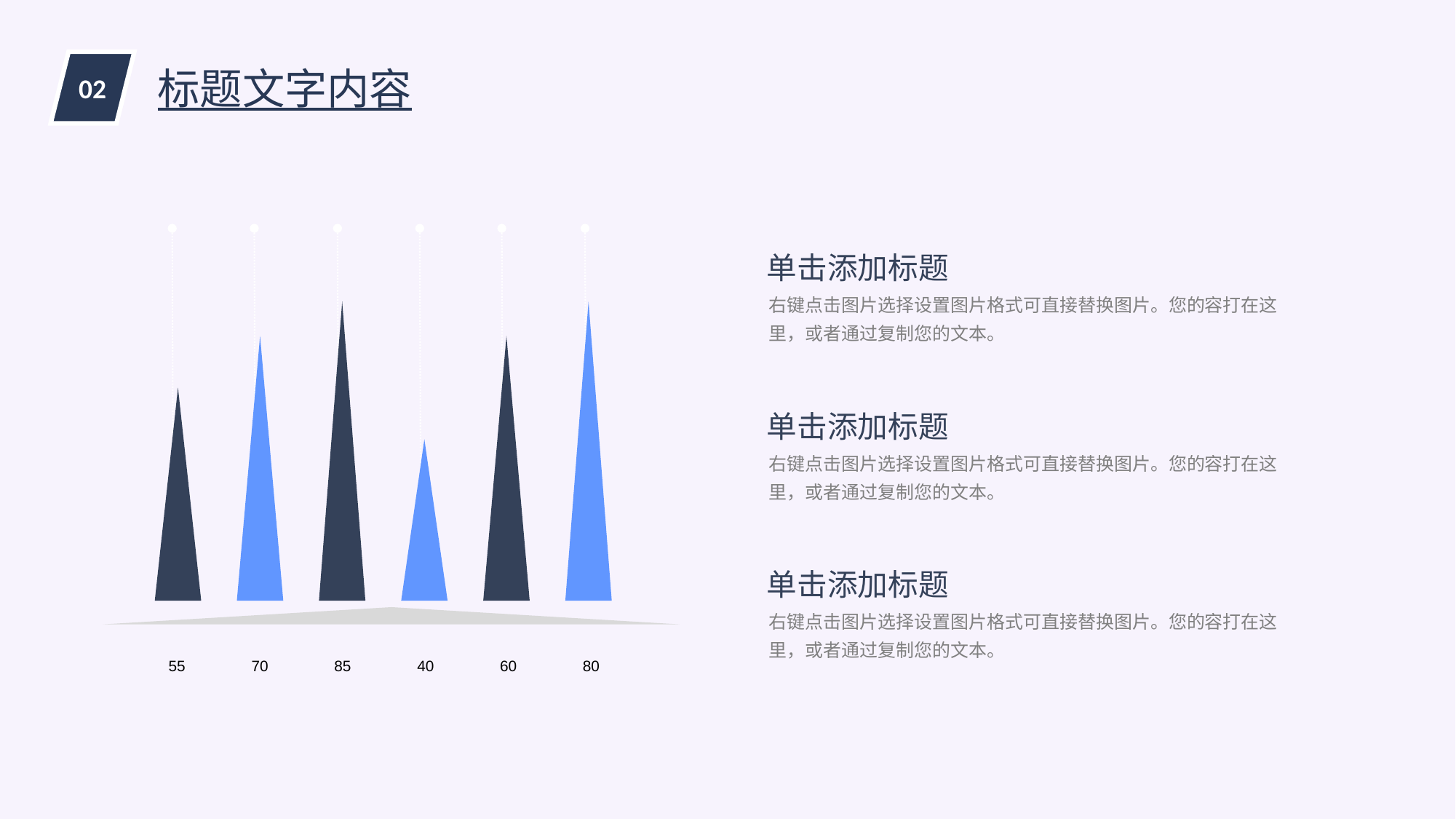

02
标题文字内容
https://www.ypppt.com/
单击添加标题
右键点击图片选择设置图片格式可直接替换图片。您的容打在这里，或者通过复制您的文本。

55
70
85
40
60
80
单击添加标题
右键点击图片选择设置图片格式可直接替换图片。您的容打在这里，或者通过复制您的文本。
单击添加标题
右键点击图片选择设置图片格式可直接替换图片。您的容打在这里，或者通过复制您的文本。